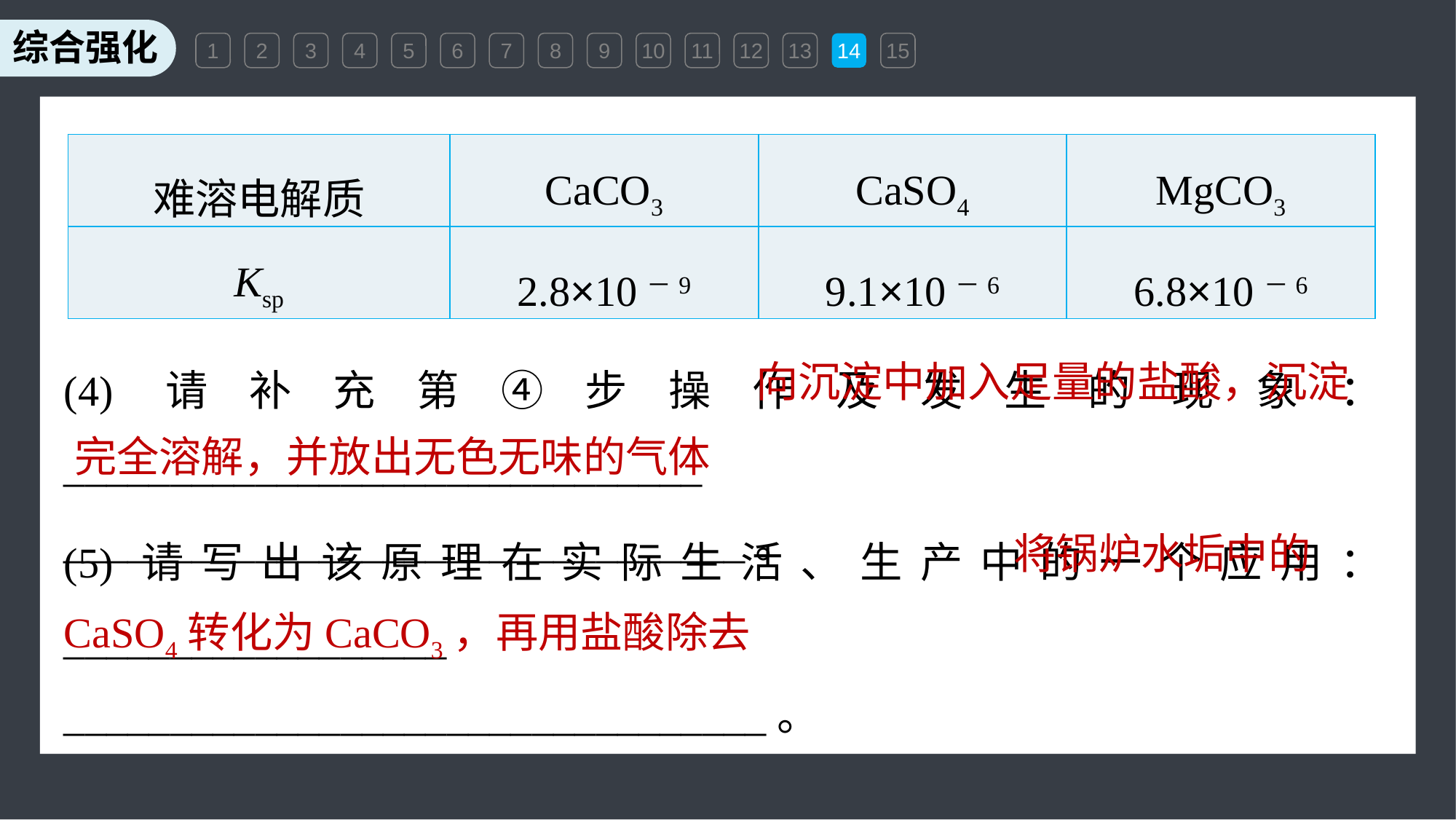

1
2
3
4
5
6
7
8
9
10
11
12
13
14
15
| 难溶电解质 | CaCO3 | CaSO4 | MgCO3 |
| --- | --- | --- | --- |
| Ksp | 2.8×10－9 | 9.1×10－6 | 6.8×10－6 |
向沉淀中加入足量的盐酸，沉淀
(4)请补充第④步操作及发生的现象：______________________________
________________________________。
完全溶解，并放出无色无味的气体
将锅炉水垢中的
(5)请写出该原理在实际生活、生产中的一个应用：__________________
_________________________________。
CaSO4转化为CaCO3，再用盐酸除去